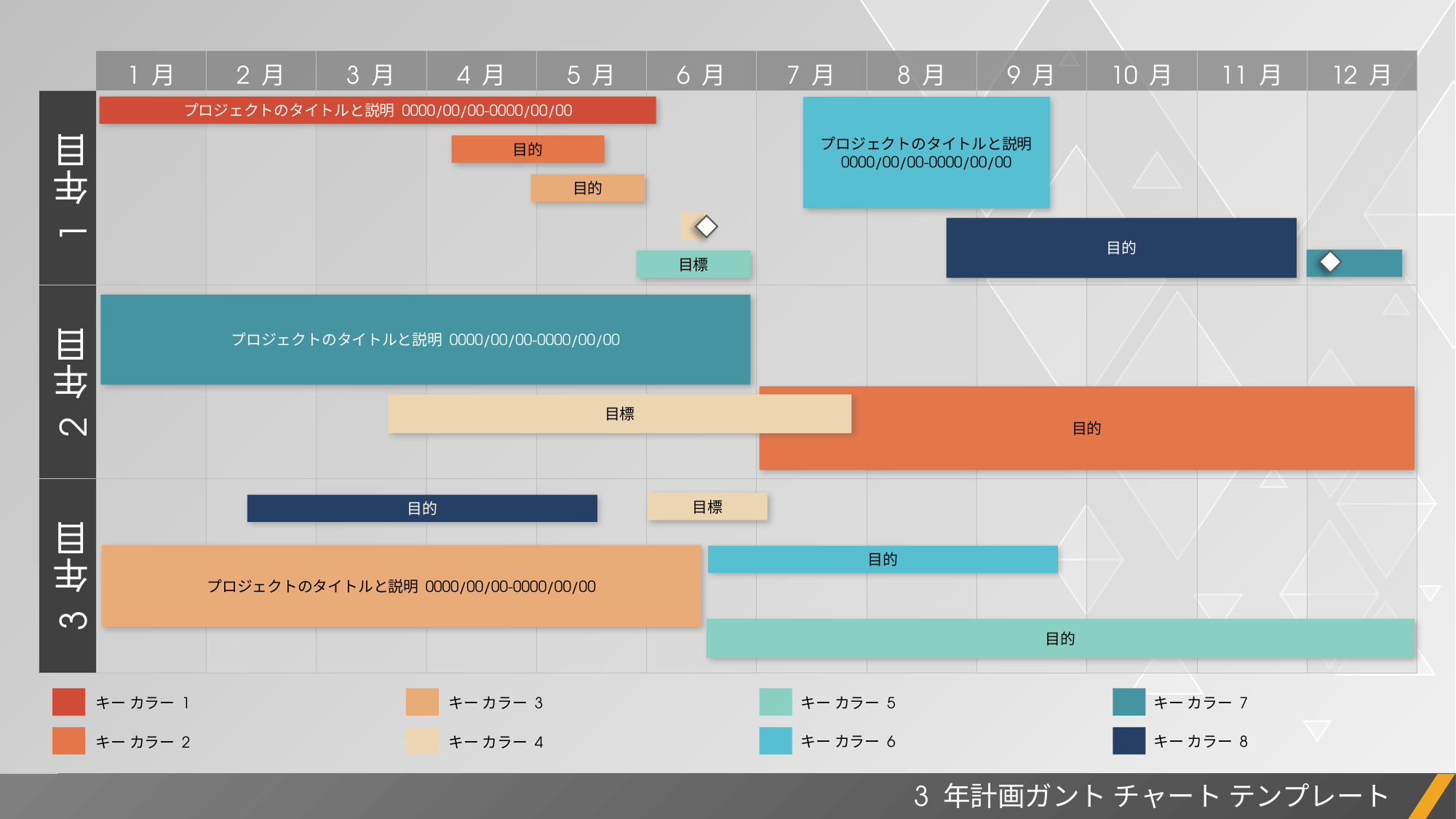

|  | 1 月 | 2 月 | 3 月 | 4 月 | 5 月 | 6 月 | 7 月 | 8 月 | 9 月 | 10 月 | 11 月 | 12 月 |
| --- | --- | --- | --- | --- | --- | --- | --- | --- | --- | --- | --- | --- |
| 1 年目 |  |  |  |  |  |  |  |  |  |  |  |  |
| 2 年目 |  |  |  |  |  |  |  |  |  |  |  |  |
| 3 年目 |  |  |  |  |  |  |  |  |  |  |  |  |
プロジェクトのタイトルと説明 0000/00/00-0000/00/00
プロジェクトのタイトルと説明 0000/00/00-0000/00/00
目的
目的

目的

目標

プロジェクトのタイトルと説明 0000/00/00-0000/00/00
目的
目標
目標
目的
プロジェクトのタイトルと説明 0000/00/00-0000/00/00
目的
目的
キー カラー 7
キー カラー 5
キー カラー 3

キー カラー 1

キー カラー 8
キー カラー 6
キー カラー 4

キー カラー 2

3 年計画ガント チャート テンプレート